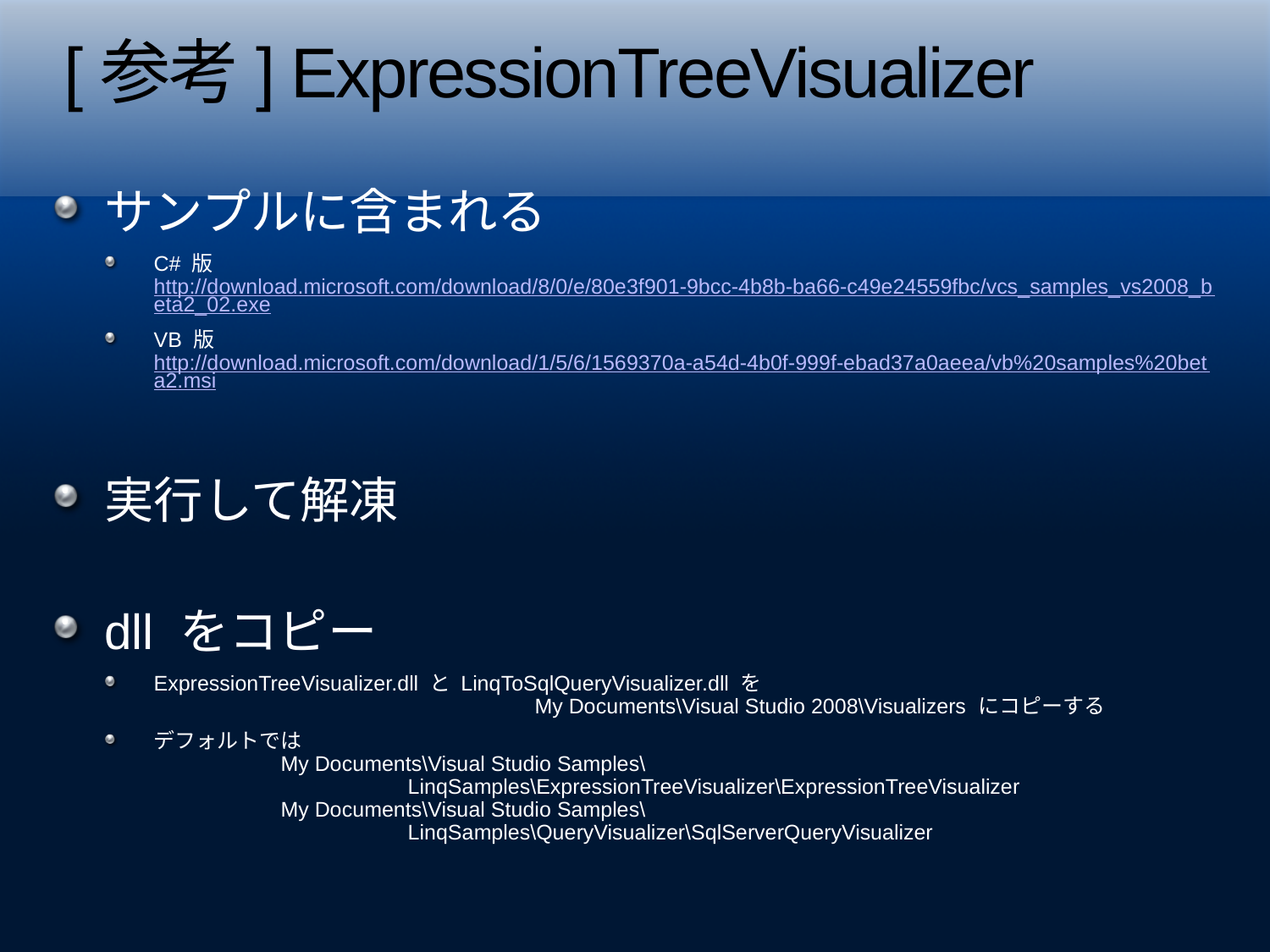

# [参考] ExpressionTreeVisualizer
サンプルに含まれる
C# 版　http://download.microsoft.com/download/8/0/e/80e3f901-9bcc-4b8b-ba66-c49e24559fbc/vcs_samples_vs2008_beta2_02.exe
VB 版　http://download.microsoft.com/download/1/5/6/1569370a-a54d-4b0f-999f-ebad37a0aeea/vb%20samples%20beta2.msi

実行して解凍

dll をコピー
ExpressionTreeVisualizer.dll と LinqToSqlQueryVisualizer.dll を
			My Documents\Visual Studio 2008\Visualizers にコピーする
デフォルトでは
	My Documents\Visual Studio Samples\
		LinqSamples\ExpressionTreeVisualizer\ExpressionTreeVisualizer
	My Documents\Visual Studio Samples\
		LinqSamples\QueryVisualizer\SqlServerQueryVisualizer